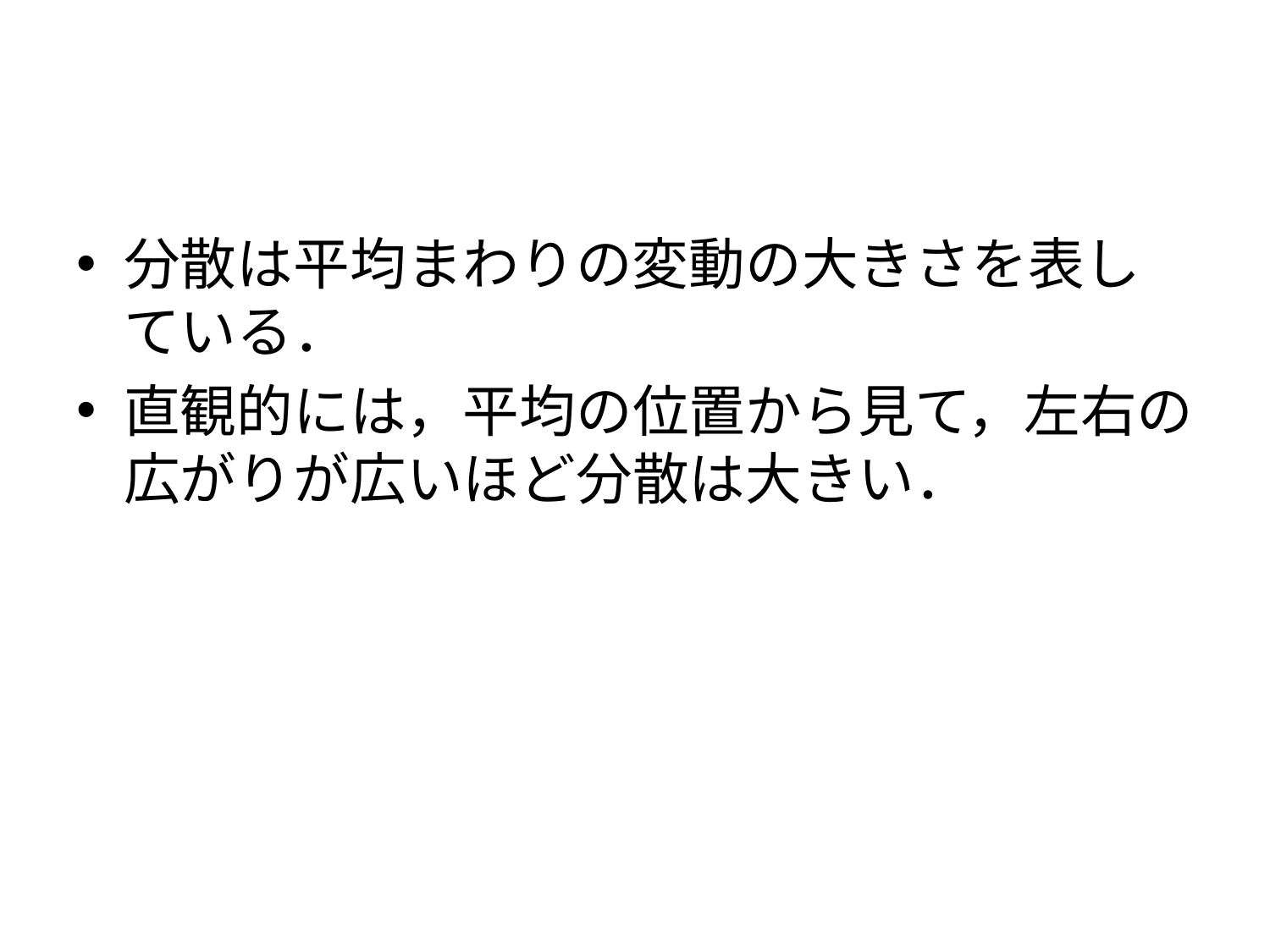

#
分散は平均まわりの変動の大きさを表している．
直観的には，平均の位置から見て，左右の広がりが広いほど分散は大きい．